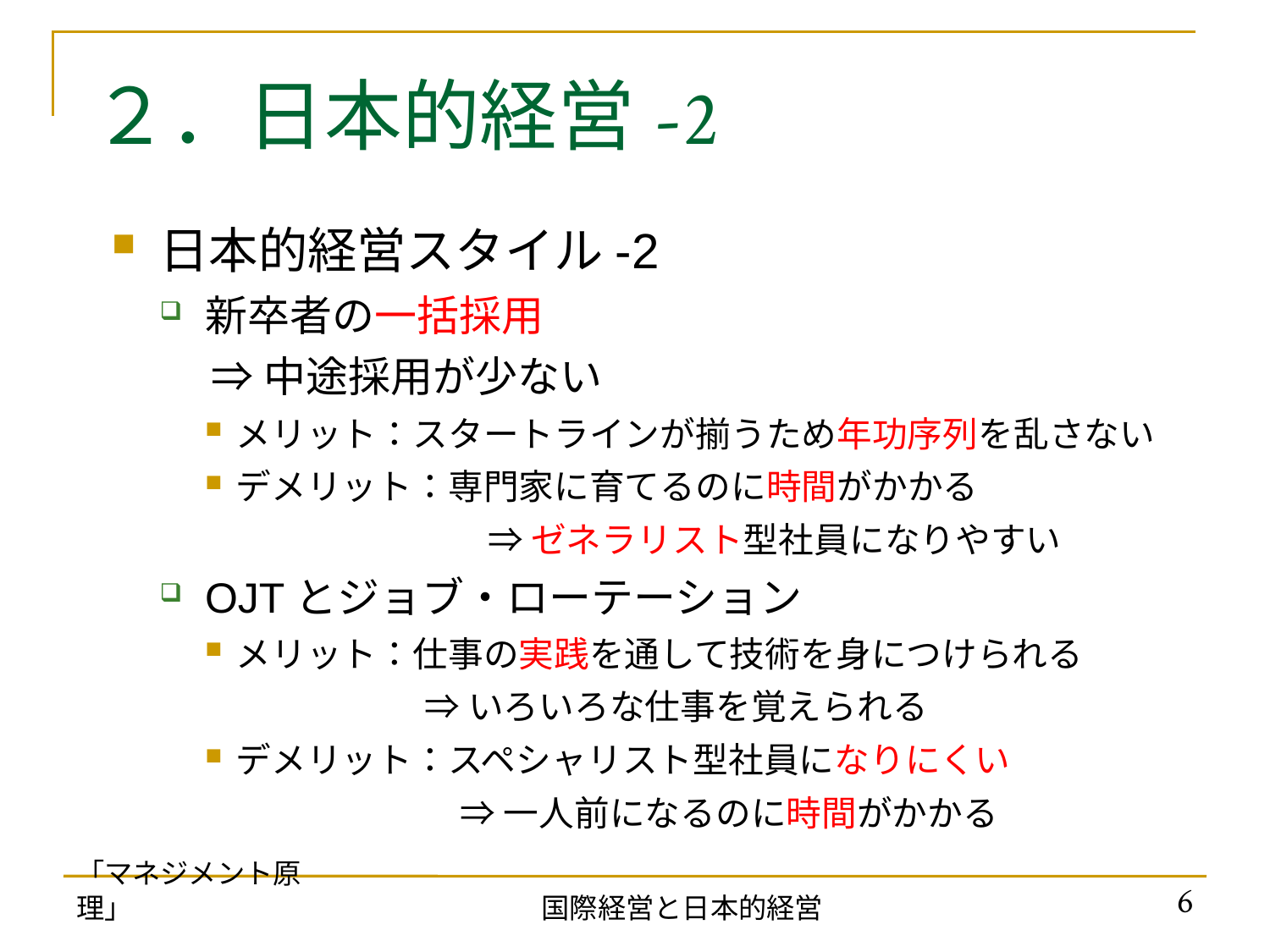

# ２．日本的経営-2
日本的経営スタイル-2
新卒者の一括採用
　 ⇒ 中途採用が少ない
メリット：スタートラインが揃うため年功序列を乱さない
デメリット：専門家に育てるのに時間がかかる
　　　　　　　　⇒ ゼネラリスト型社員になりやすい
OJTとジョブ・ローテーション
メリット：仕事の実践を通して技術を身につけられる
　　　　　　 ⇒ いろいろな仕事を覚えられる
デメリット：スペシャリスト型社員になりにくい
　　　　　　　 ⇒ 一人前になるのに時間がかかる
「マネジメント原理」
6
国際経営と日本的経営